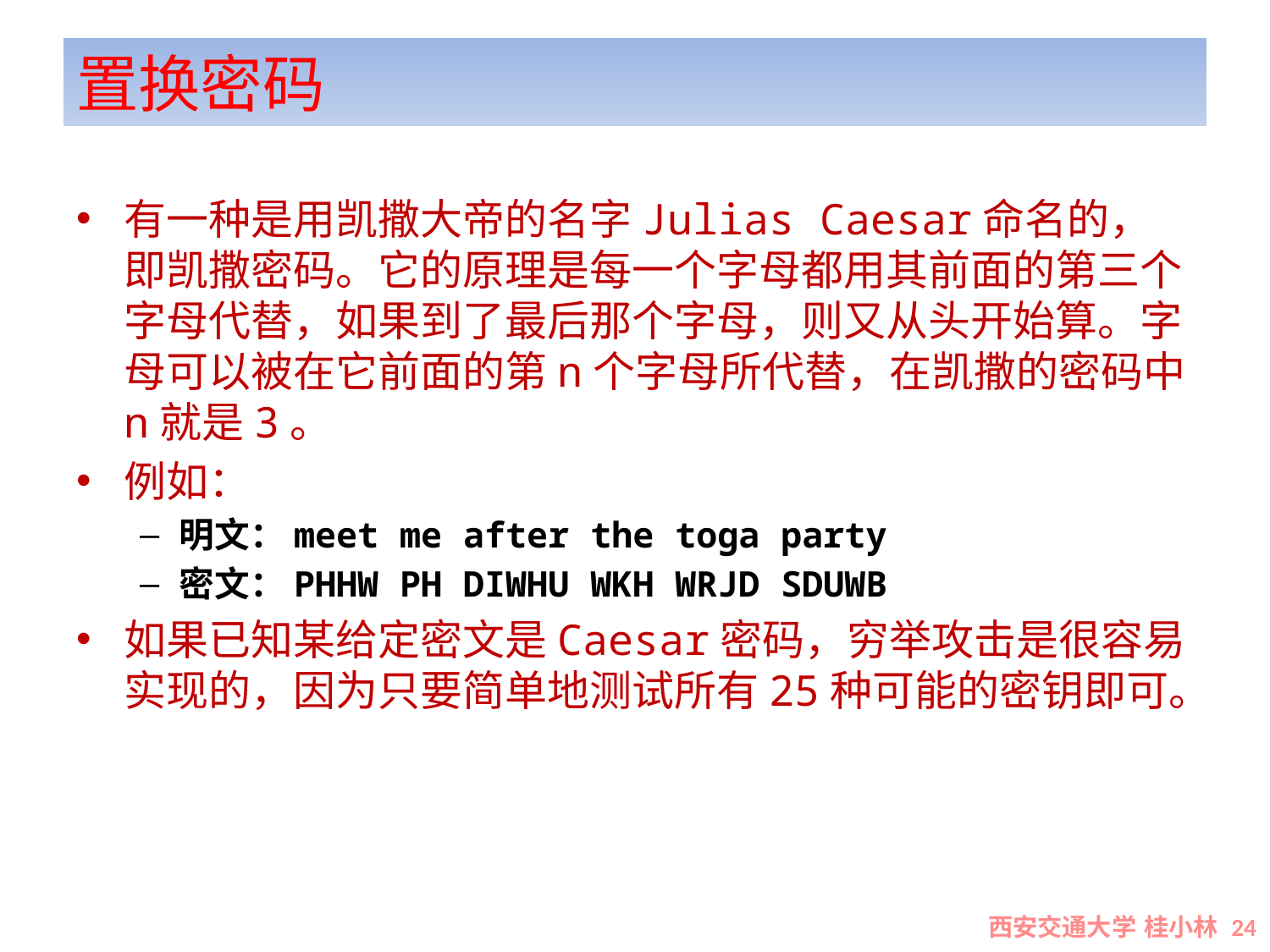

# 置换密码
有一种是用凯撒大帝的名字Julias Caesar命名的，即凯撒密码。它的原理是每一个字母都用其前面的第三个字母代替，如果到了最后那个字母，则又从头开始算。字母可以被在它前面的第n个字母所代替，在凯撒的密码中n就是3。
例如：
明文：meet me after the toga party
密文：PHHW PH DIWHU WKH WRJD SDUWB
如果已知某给定密文是Caesar密码，穷举攻击是很容易实现的，因为只要简单地测试所有25种可能的密钥即可。
西安交通大学 桂小林 24